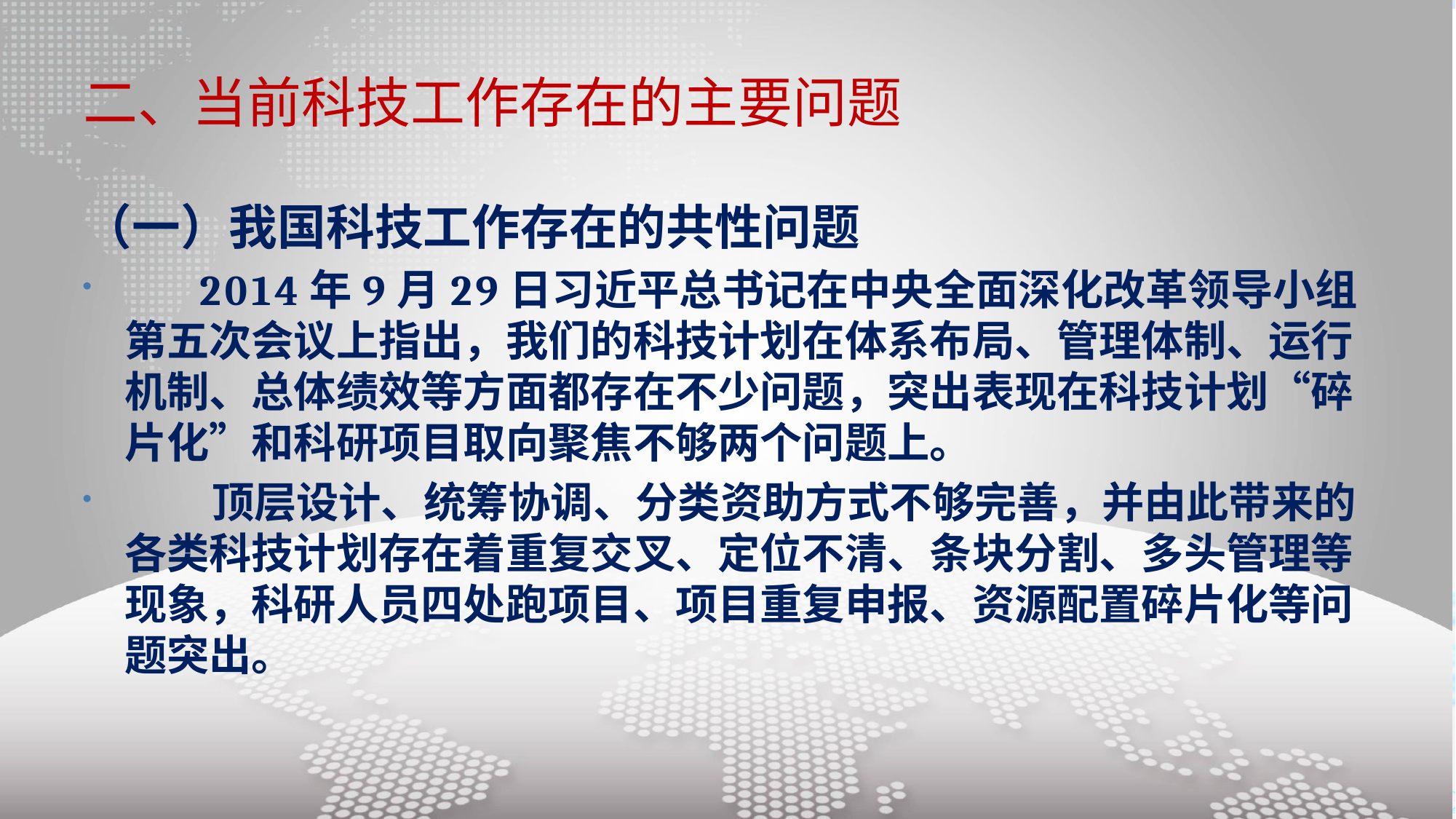

# 二、当前科技工作存在的主要问题
（一）我国科技工作存在的共性问题
        2014年9月29日习近平总书记在中央全面深化改革领导小组第五次会议上指出，我们的科技计划在体系布局、管理体制、运行机制、总体绩效等方面都存在不少问题，突出表现在科技计划“碎片化”和科研项目取向聚焦不够两个问题上。
        顶层设计、统筹协调、分类资助方式不够完善，并由此带来的各类科技计划存在着重复交叉、定位不清、条块分割、多头管理等现象，科研人员四处跑项目、项目重复申报、资源配置碎片化等问题突出。